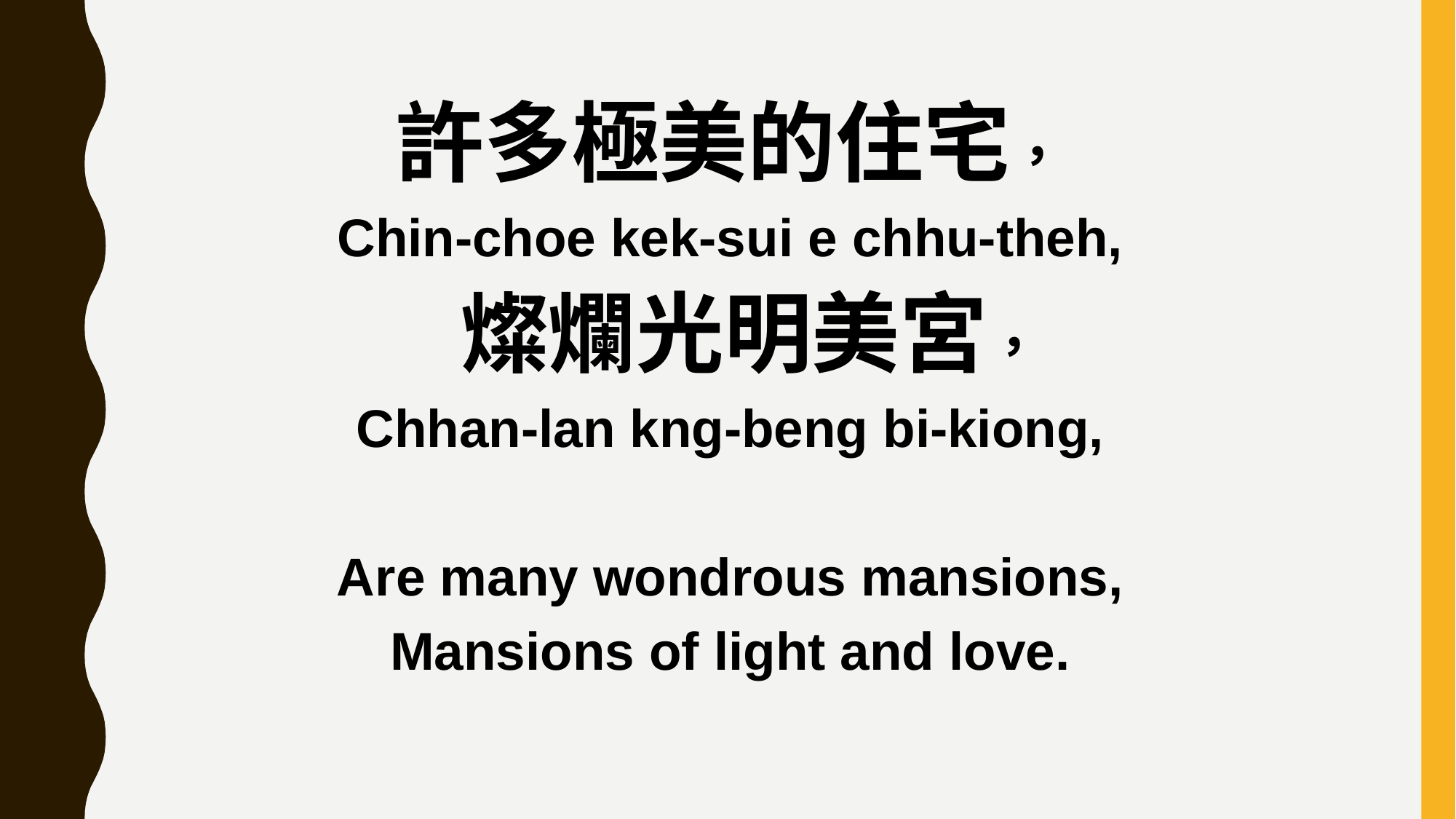

許多極美的住宅，
Chin-choe kek-sui e chhu-theh,
 燦爛光明美宮，
Chhan-lan kng-beng bi-kiong,

Are many wondrous mansions,
Mansions of light and love.